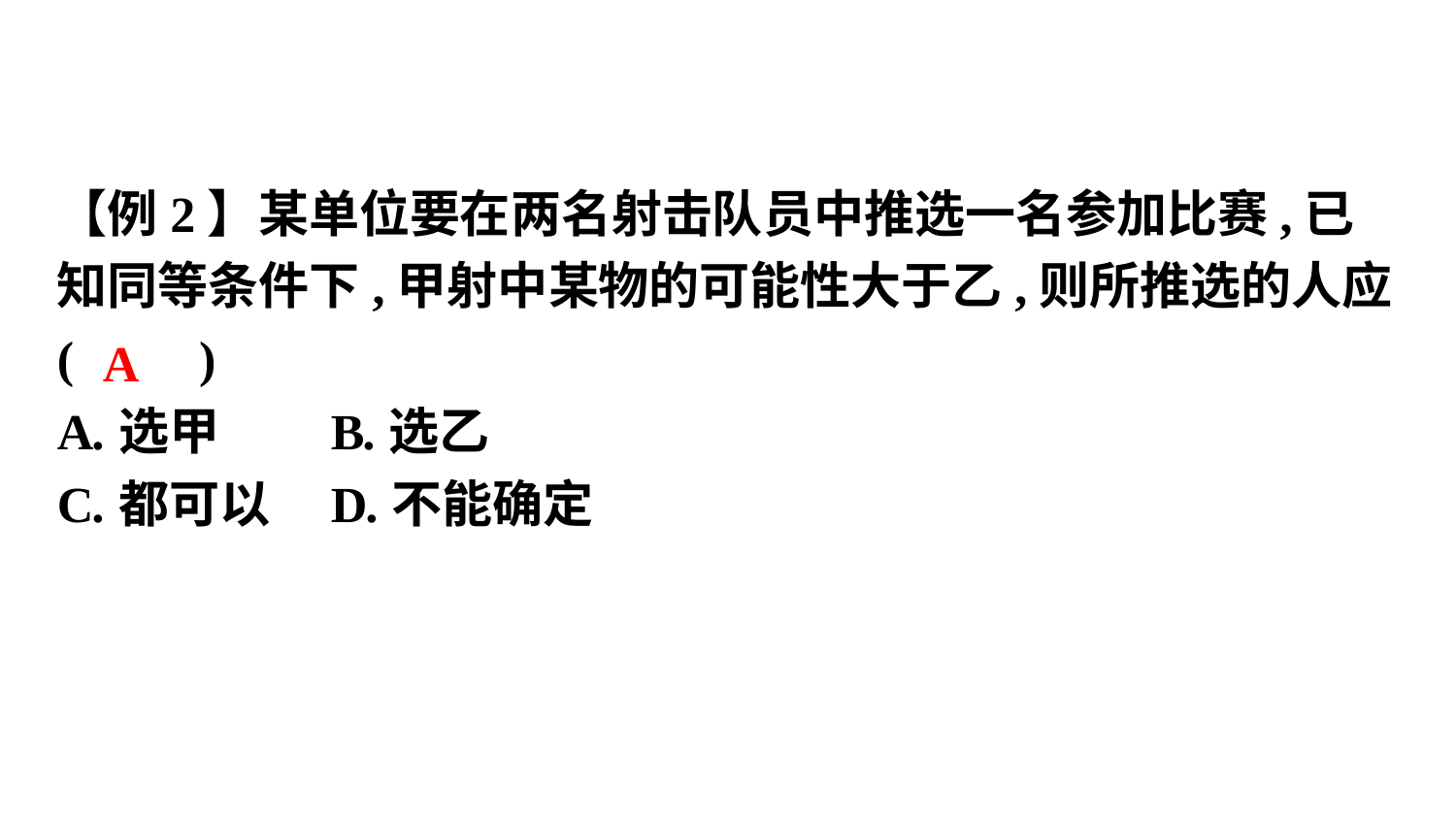

【例2】某单位要在两名射击队员中推选一名参加比赛,已知同等条件下,甲射中某物的可能性大于乙,则所推选的人应
(　　)
A.选甲　		B.选乙
C.都可以　	D.不能确定
A